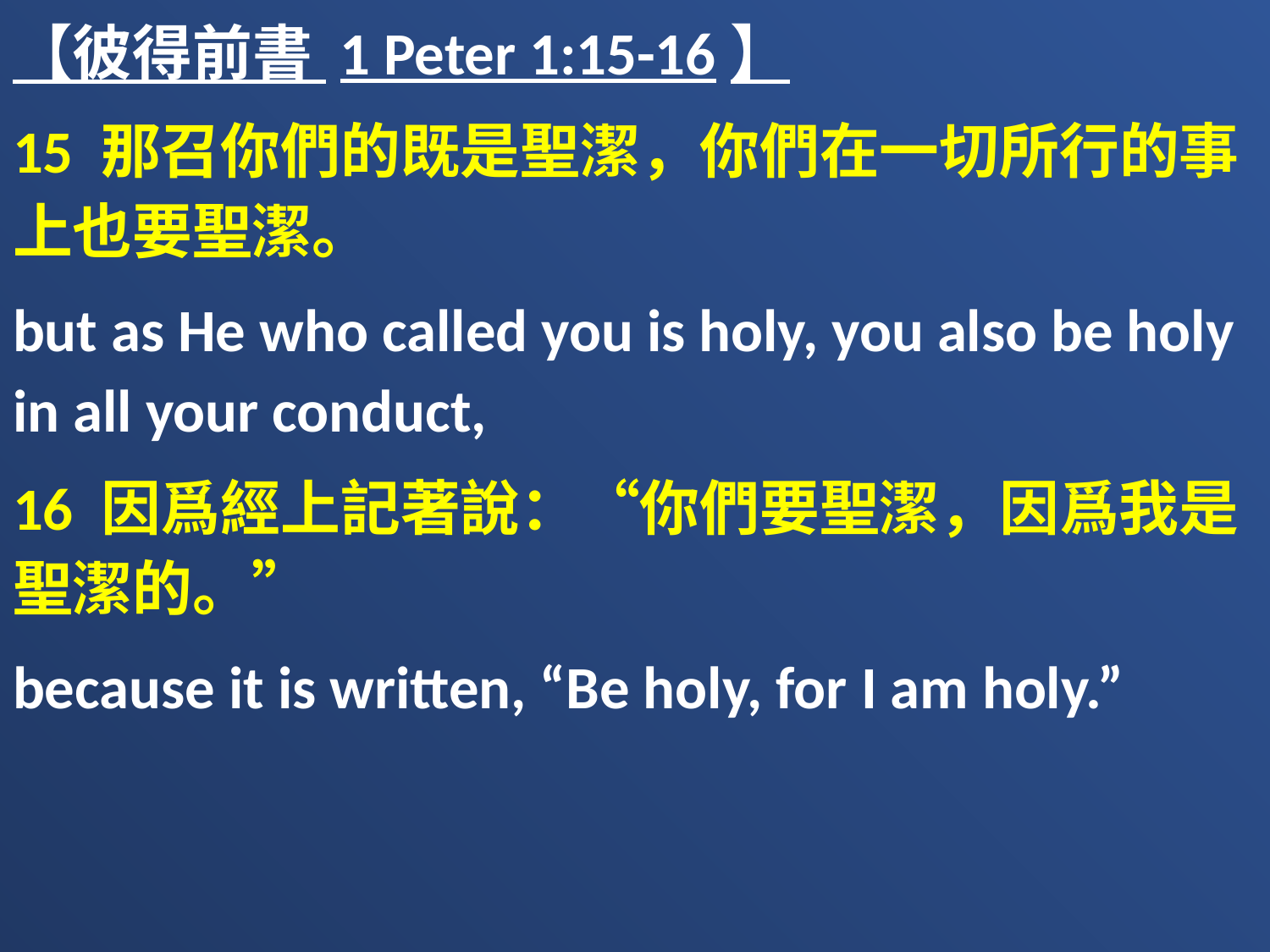

【彼得前書 1 Peter 1:15-16】
15 那召你們的既是聖潔，你們在一切所行的事上也要聖潔。
but as He who called you is holy, you also be holy in all your conduct,
16 因爲經上記著說：“你們要聖潔，因爲我是聖潔的。”
because it is written, “Be holy, for I am holy.”